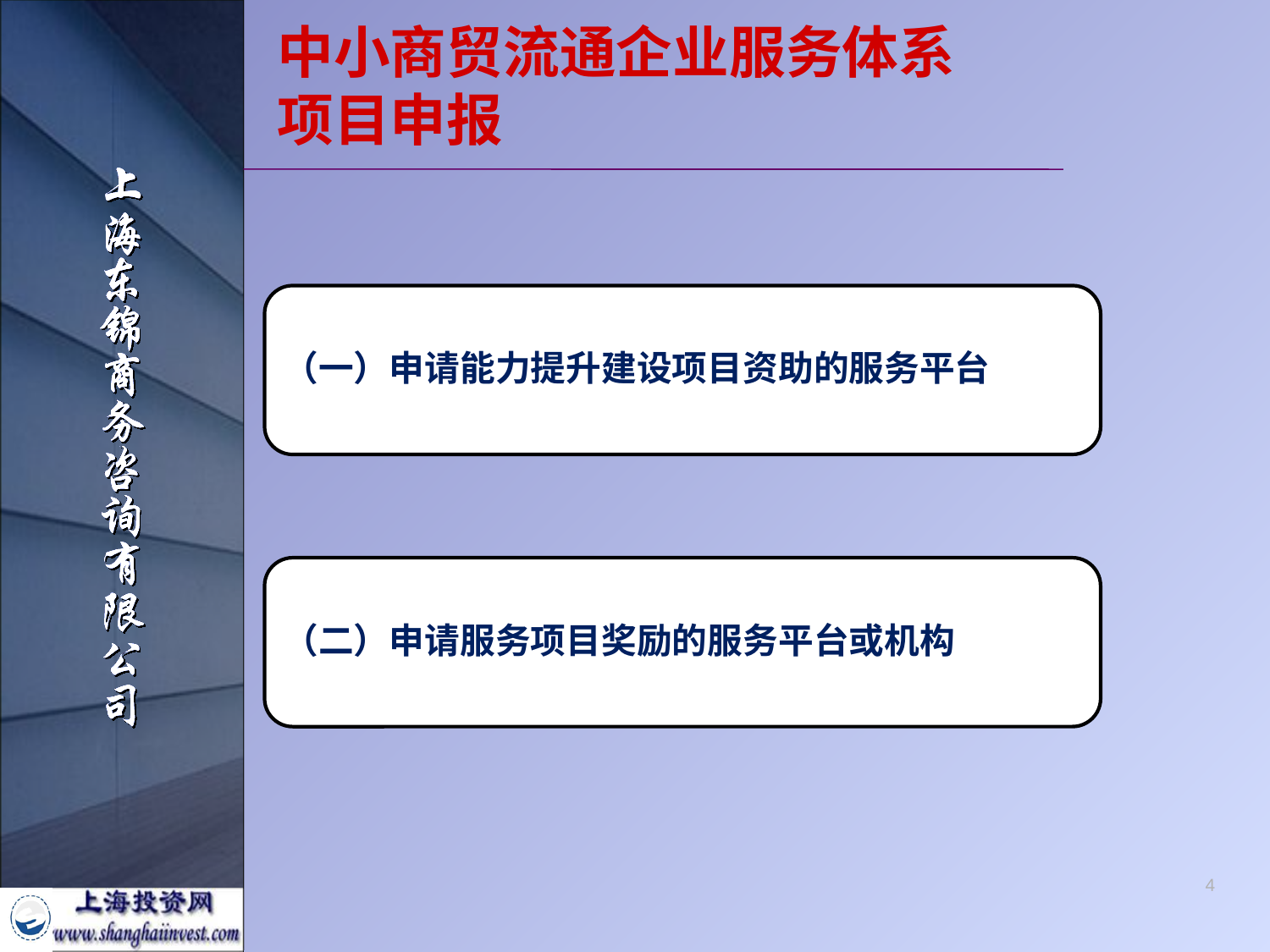

# 中小商贸流通企业服务体系项目申报

（一）申请能力提升建设项目资助的服务平台
（二）申请服务项目奖励的服务平台或机构
4